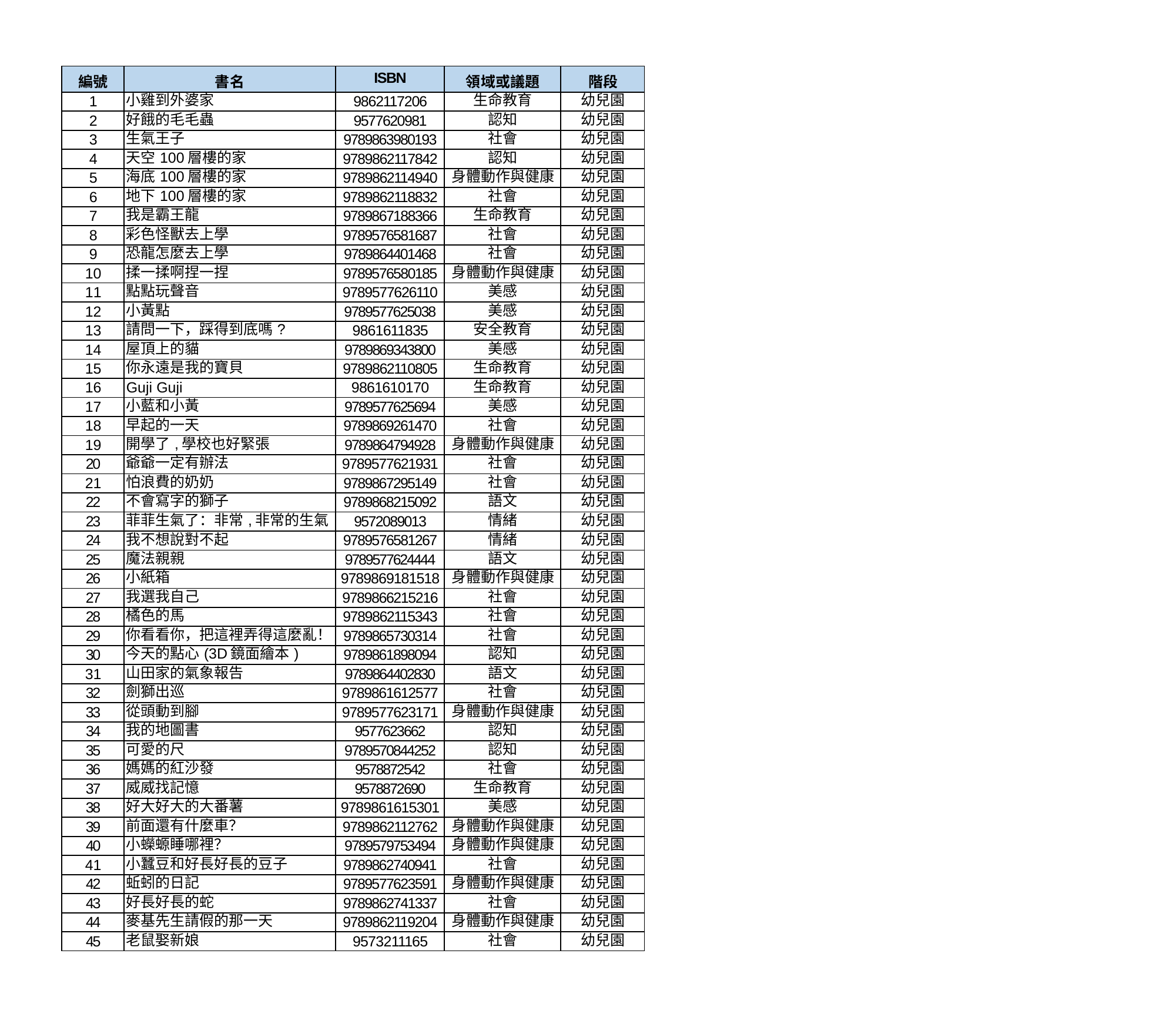

| 編號 | 書名 | ISBN | 領域或議題 | 階段 |
| --- | --- | --- | --- | --- |
| 1 | 小雞到外婆家 | 9862117206 | 生命教育 | 幼兒園 |
| 2 | 好餓的毛毛蟲 | 9577620981 | 認知 | 幼兒園 |
| 3 | 生氣王子 | 9789863980193 | 社會 | 幼兒園 |
| 4 | 天空100層樓的家 | 9789862117842 | 認知 | 幼兒園 |
| 5 | 海底100層樓的家 | 9789862114940 | 身體動作與健康 | 幼兒園 |
| 6 | 地下100層樓的家 | 9789862118832 | 社會 | 幼兒園 |
| 7 | 我是霸王龍 | 9789867188366 | 生命教育 | 幼兒園 |
| 8 | 彩色怪獸去上學 | 9789576581687 | 社會 | 幼兒園 |
| 9 | 恐龍怎麼去上學 | 9789864401468 | 社會 | 幼兒園 |
| 10 | 揉一揉啊捏一捏 | 9789576580185 | 身體動作與健康 | 幼兒園 |
| 11 | 點點玩聲音 | 9789577626110 | 美感 | 幼兒園 |
| 12 | 小黃點 | 9789577625038 | 美感 | 幼兒園 |
| 13 | 請問一下，踩得到底嗎? | 9861611835 | 安全教育 | 幼兒園 |
| 14 | 屋頂上的貓 | 9789869343800 | 美感 | 幼兒園 |
| 15 | 你永遠是我的寶貝 | 9789862110805 | 生命教育 | 幼兒園 |
| 16 | Guji Guji | 9861610170 | 生命教育 | 幼兒園 |
| 17 | 小藍和小黃 | 9789577625694 | 美感 | 幼兒園 |
| 18 | 早起的一天 | 9789869261470 | 社會 | 幼兒園 |
| 19 | 開學了,學校也好緊張 | 9789864794928 | 身體動作與健康 | 幼兒園 |
| 20 | 爺爺一定有辦法 | 9789577621931 | 社會 | 幼兒園 |
| 21 | 怕浪費的奶奶 | 9789867295149 | 社會 | 幼兒園 |
| 22 | 不會寫字的獅子 | 9789868215092 | 語文 | 幼兒園 |
| 23 | 菲菲生氣了：非常,非常的生氣 | 9572089013 | 情緒 | 幼兒園 |
| 24 | 我不想說對不起 | 9789576581267 | 情緒 | 幼兒園 |
| 25 | 魔法親親 | 9789577624444 | 語文 | 幼兒園 |
| 26 | 小紙箱 | 9789869181518 | 身體動作與健康 | 幼兒園 |
| 27 | 我選我自己 | 9789866215216 | 社會 | 幼兒園 |
| 28 | 橘色的馬 | 9789862115343 | 社會 | 幼兒園 |
| 29 | 你看看你，把這裡弄得這麼亂！ | 9789865730314 | 社會 | 幼兒園 |
| 30 | 今天的點心(3D鏡面繪本) | 9789861898094 | 認知 | 幼兒園 |
| 31 | 山田家的氣象報告 | 9789864402830 | 語文 | 幼兒園 |
| 32 | 劍獅出巡 | 9789861612577 | 社會 | 幼兒園 |
| 33 | 從頭動到腳 | 9789577623171 | 身體動作與健康 | 幼兒園 |
| 34 | 我的地圖書 | 9577623662 | 認知 | 幼兒園 |
| 35 | 可愛的尺 | 9789570844252 | 認知 | 幼兒園 |
| 36 | 媽媽的紅沙發 | 9578872542 | 社會 | 幼兒園 |
| 37 | 威威找記憶 | 9578872690 | 生命教育 | 幼兒園 |
| 38 | 好大好大的大番薯 | 9789861615301 | 美感 | 幼兒園 |
| 39 | 前面還有什麼車？ | 9789862112762 | 身體動作與健康 | 幼兒園 |
| 40 | 小蠑螈睡哪裡？ | 9789579753494 | 身體動作與健康 | 幼兒園 |
| 41 | 小蠶豆和好長好長的豆子 | 9789862740941 | 社會 | 幼兒園 |
| 42 | 蚯蚓的日記 | 9789577623591 | 身體動作與健康 | 幼兒園 |
| 43 | 好長好長的蛇 | 9789862741337 | 社會 | 幼兒園 |
| 44 | 麥基先生請假的那一天 | 9789862119204 | 身體動作與健康 | 幼兒園 |
| 45 | 老鼠娶新娘 | 9573211165 | 社會 | 幼兒園 |